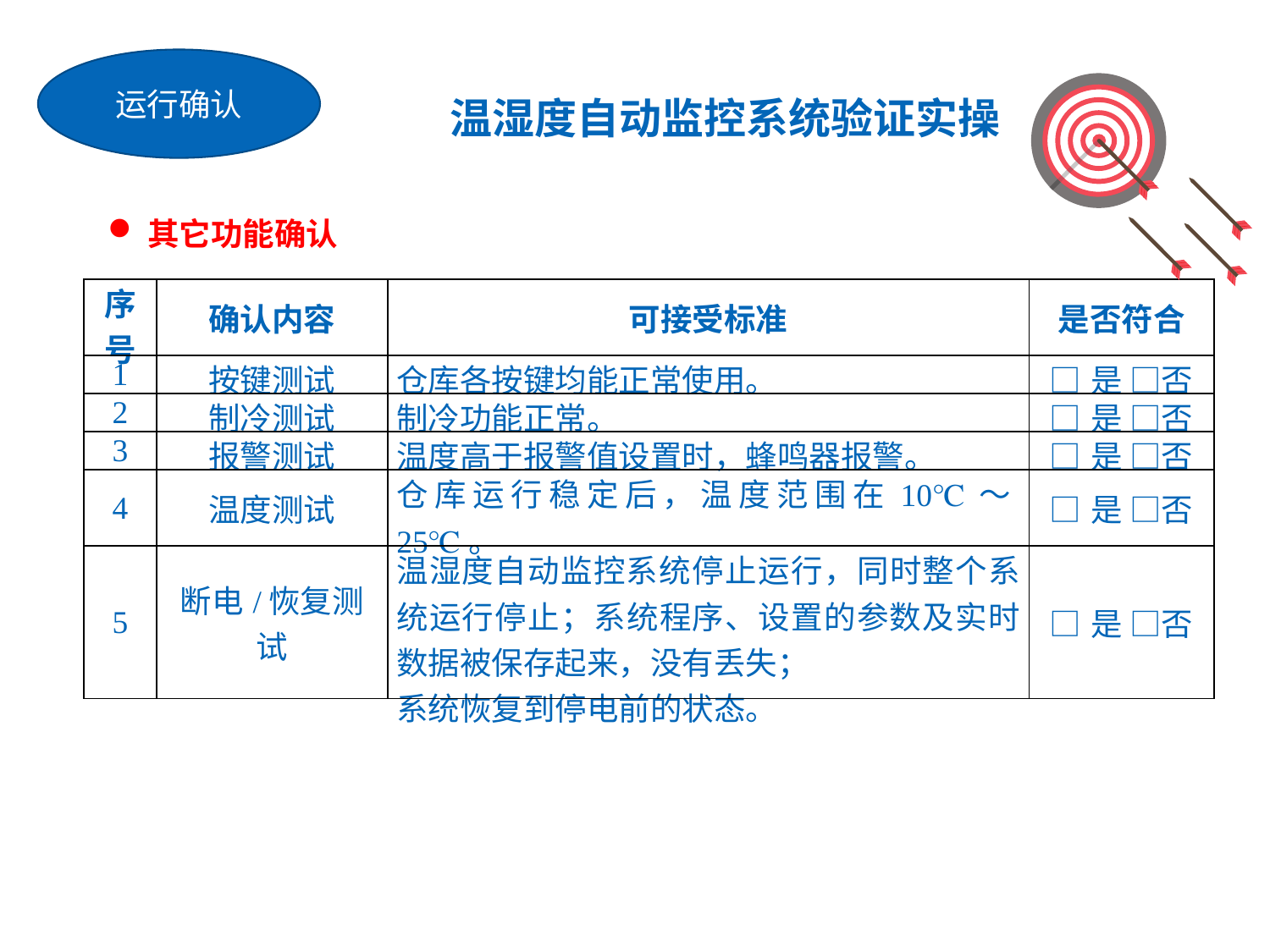

运行确认
温湿度自动监控系统验证实操

其它功能确认

| 序号 | 确认内容 | 可接受标准 | 是否符合 |
| --- | --- | --- | --- |
| 1 | 按键测试 | 仓库各按键均能正常使用。 | □是 □否 |
| 2 | 制冷测试 | 制冷功能正常。 | □是 □否 |
| 3 | 报警测试 | 温度高于报警值设置时，蜂鸣器报警。 | □是 □否 |
| 4 | 温度测试 | 仓库运行稳定后，温度范围在10℃～25℃。 | □是 □否 |
| 5 | 断电/恢复测试 | 温湿度自动监控系统停止运行，同时整个系统运行停止；系统程序、设置的参数及实时数据被保存起来，没有丢失； 系统恢复到停电前的状态。 | □是 □否 |